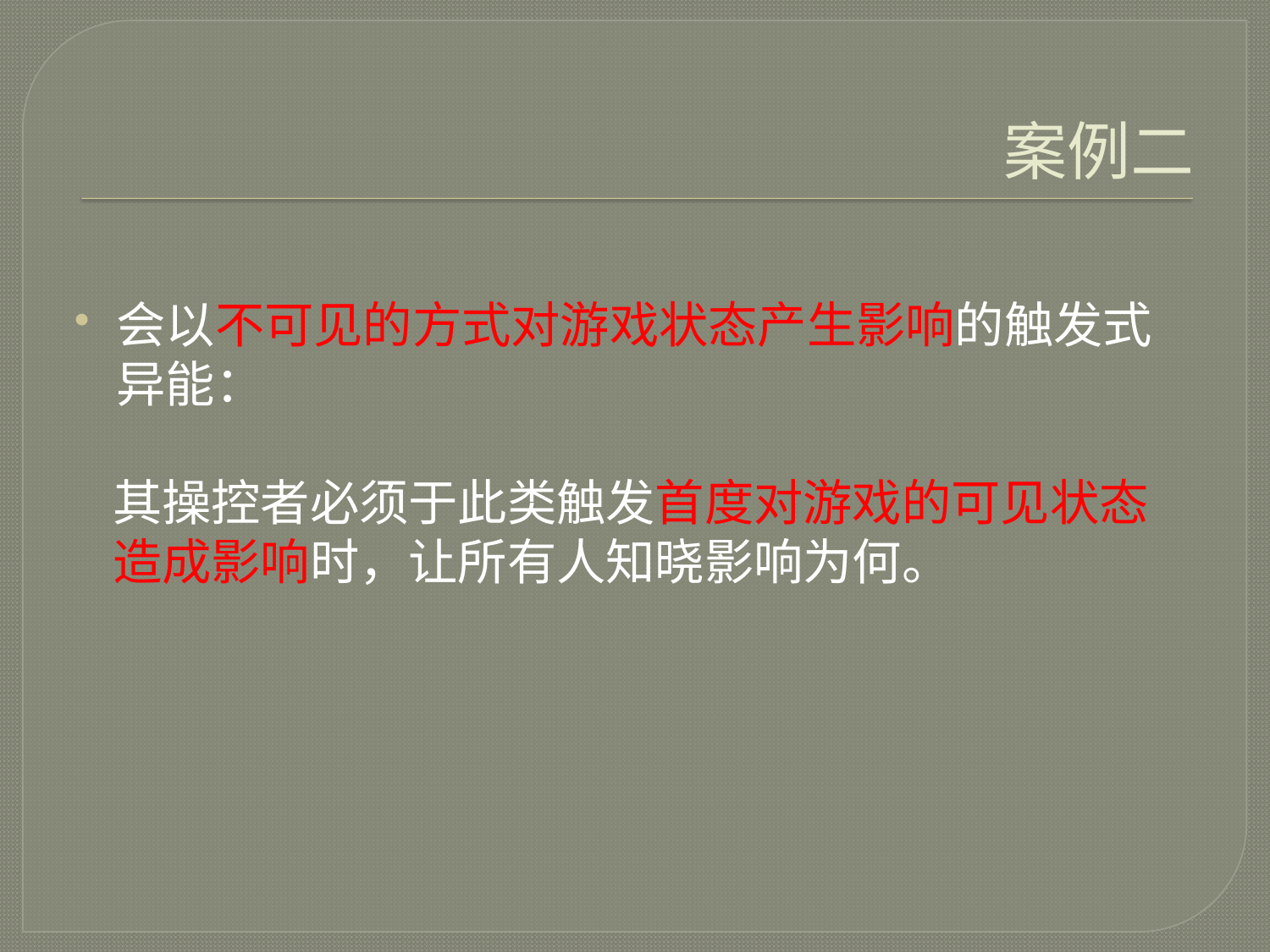

# 案例二

会以不可见的方式对游戏状态产生影响的触发式异能：

其操控者必须于此类触发首度对游戏的可见状态造成影响时，让所有人知晓影响为何。